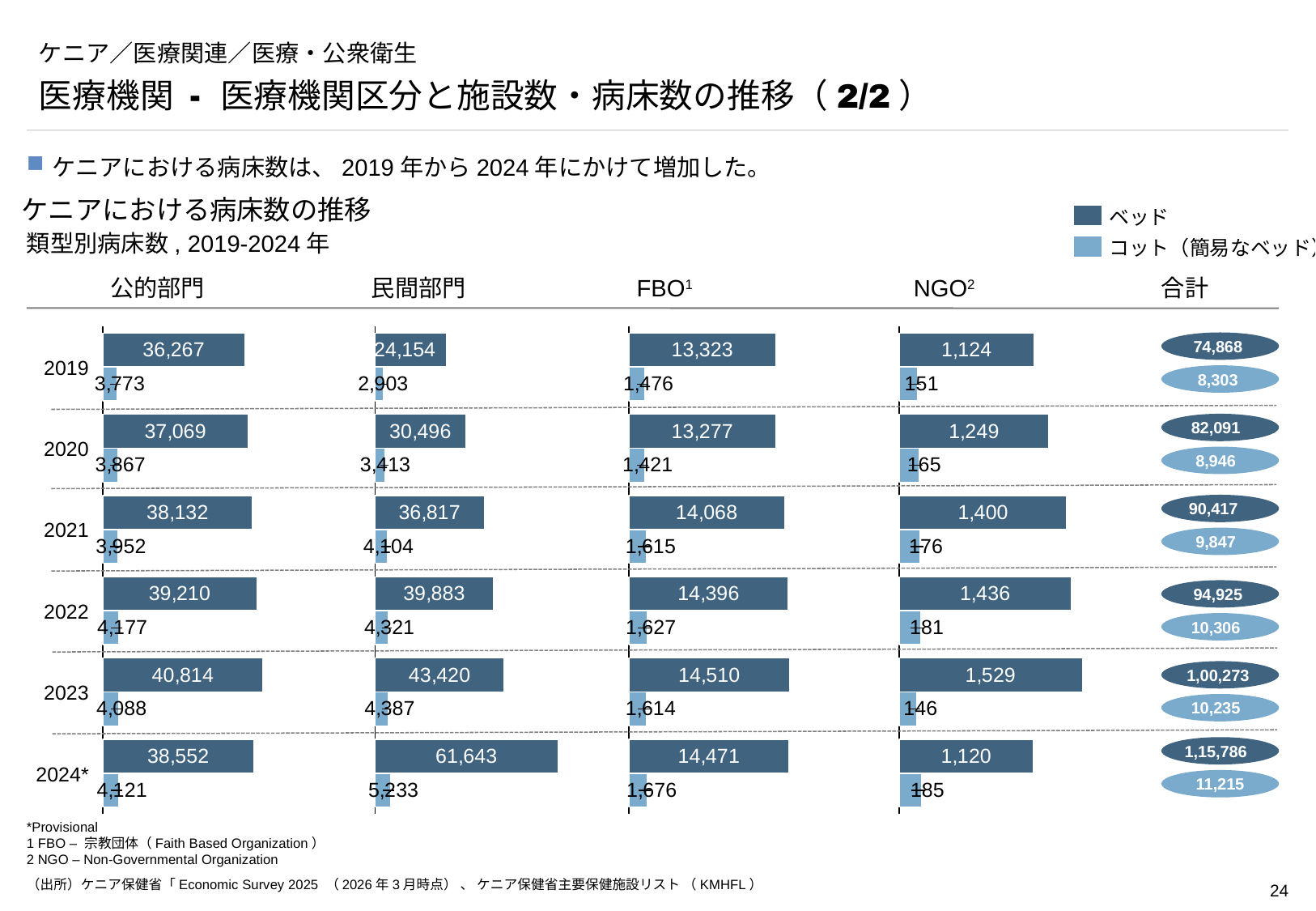

# ケニア／医療関連／医療・公衆衛生
医療機関 - 医療機関区分と施設数・病床数の推移（2/2）
ケニアにおける病床数は、2019年から2024年にかけて増加した。
ケニアにおける病床数の推移
ベッド

類型別病床数, 2019-2024年
コット（簡易なベッド）

公的部門
民間部門
FBO1
NGO2
合計

### Chart

| Category |  |  |
|---|---|---|

### Chart

| Category |  |  |
|---|---|---|

### Chart

| Category |  |  |
|---|---|---|

### Chart

| Category |  |  |
|---|---|---|
74,868
2019
8,303
82,091
2020
8,946
90,417
2021
9,847
94,925
2022
10,306
1,00,273
2023
10,235
1,15,786
2024*
 11,215
*Provisional
1 FBO – 宗教団体（Faith Based Organization）
2 NGO – Non-Governmental Organization
（出所）ケニア保健省「Economic Survey 2025 （2026年3月時点） 、 ケニア保健省主要保健施設リスト （KMHFL）